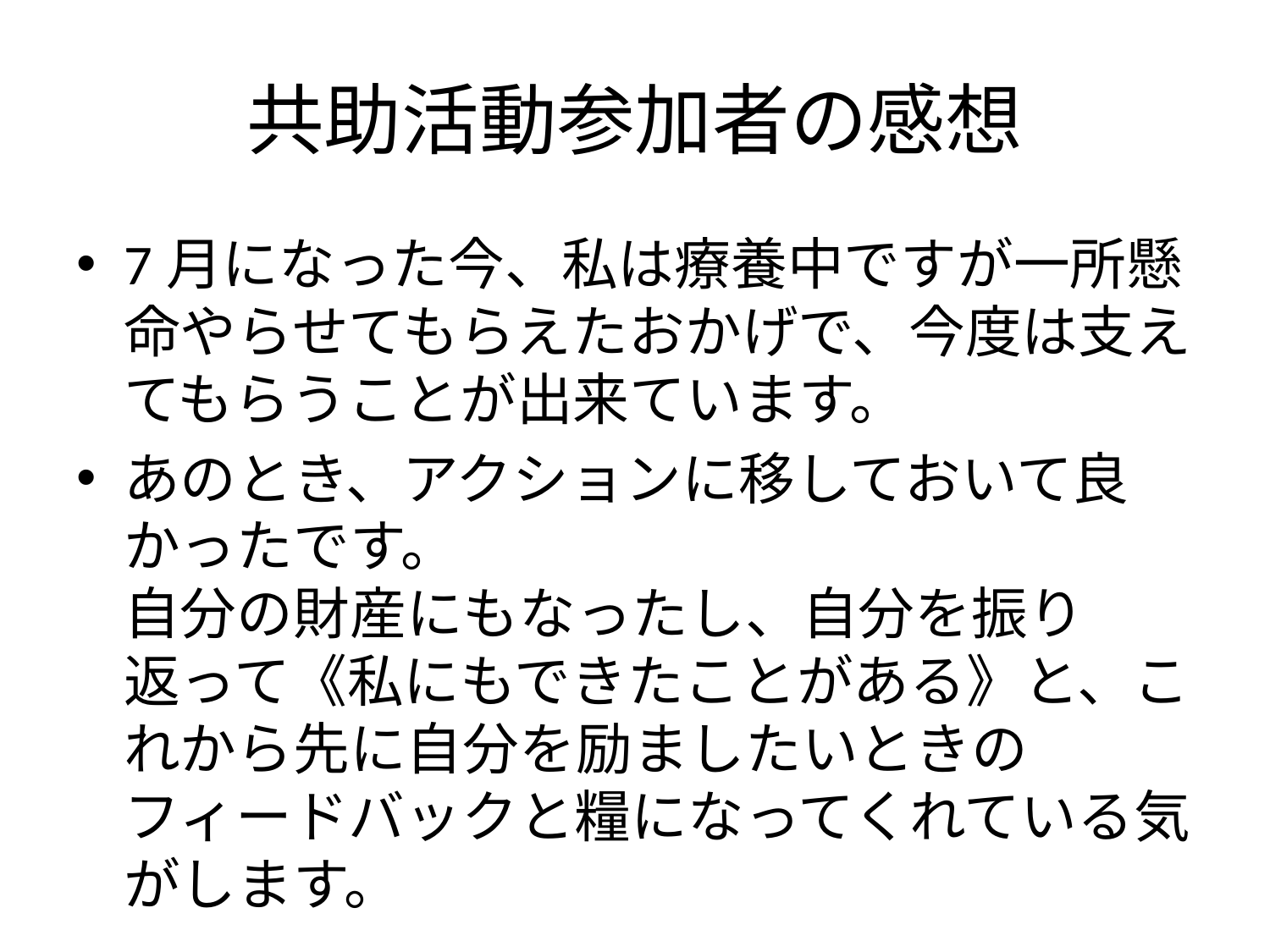

# 共助活動参加者の感想
7月になった今、私は療養中ですが一所懸命やらせてもらえたおかげで、今度は支えてもらうことが出来ています。
あのとき、アクションに移しておいて良かったです。
自分の財産にもなったし、自分を振り返って《私にもできたことがある》と、これから先に自分を励ましたいときのフィードバックと糧になってくれている気がします。